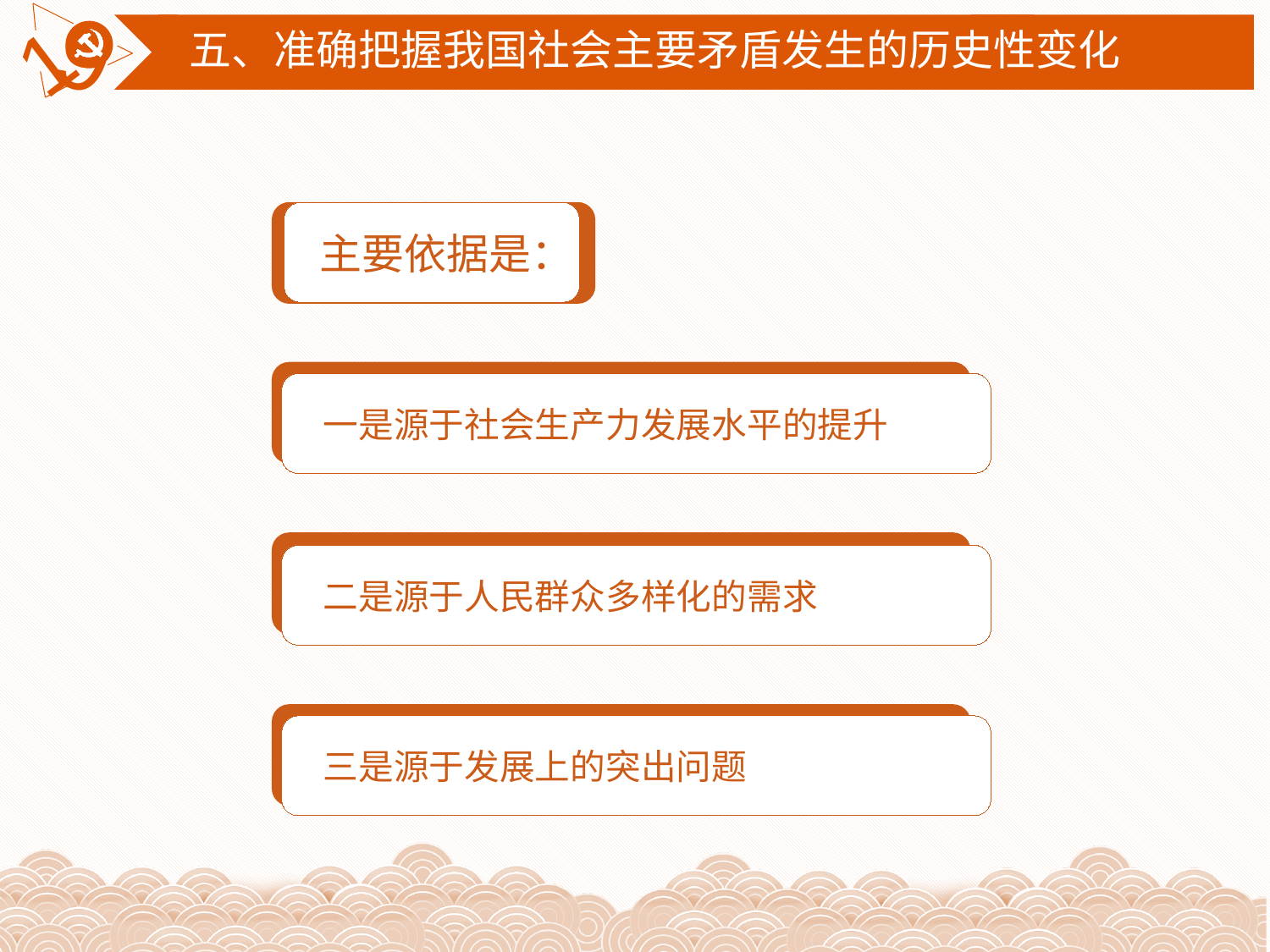

五、准确把握我国社会主要矛盾发生的历史性变化
  主要依据是：

  一是源于社会生产力发展水平的提升

  二是源于人民群众多样化的需求

  三是源于发展上的突出问题